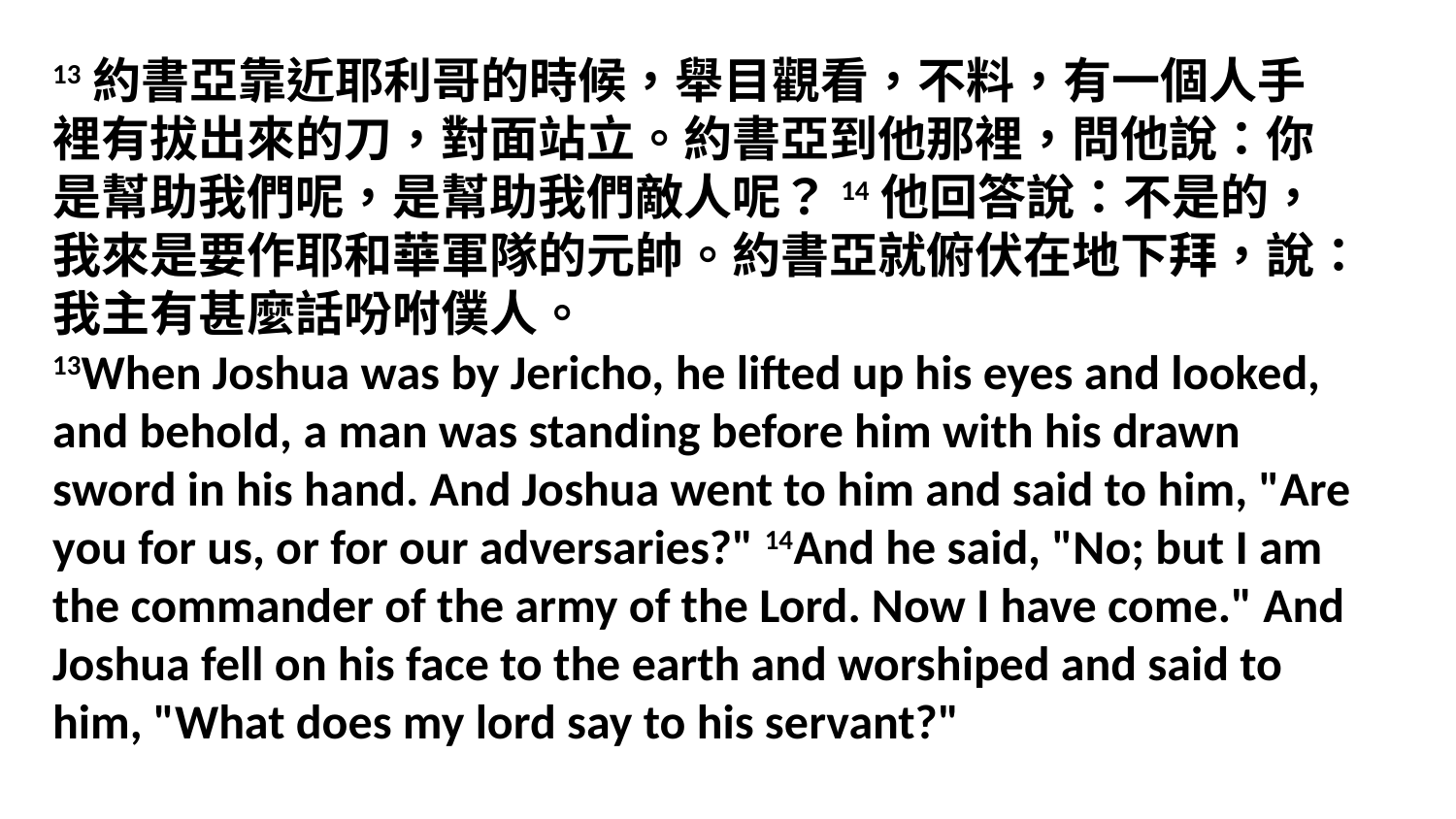

13約書亞靠近耶利哥的時候，舉目觀看，不料，有一個人手裡有拔出來的刀，對面站立。約書亞到他那裡，問他說：你是幫助我們呢，是幫助我們敵人呢？14他回答說：不是的，我來是要作耶和華軍隊的元帥。約書亞就俯伏在地下拜，說：我主有甚麼話吩咐僕人。
13When Joshua was by Jericho, he lifted up his eyes and looked, and behold, a man was standing before him with his drawn sword in his hand. And Joshua went to him and said to him, "Are you for us, or for our adversaries?" 14And he said, "No; but I am the commander of the army of the Lord. Now I have come." And Joshua fell on his face to the earth and worshiped and said to him, "What does my lord say to his servant?"